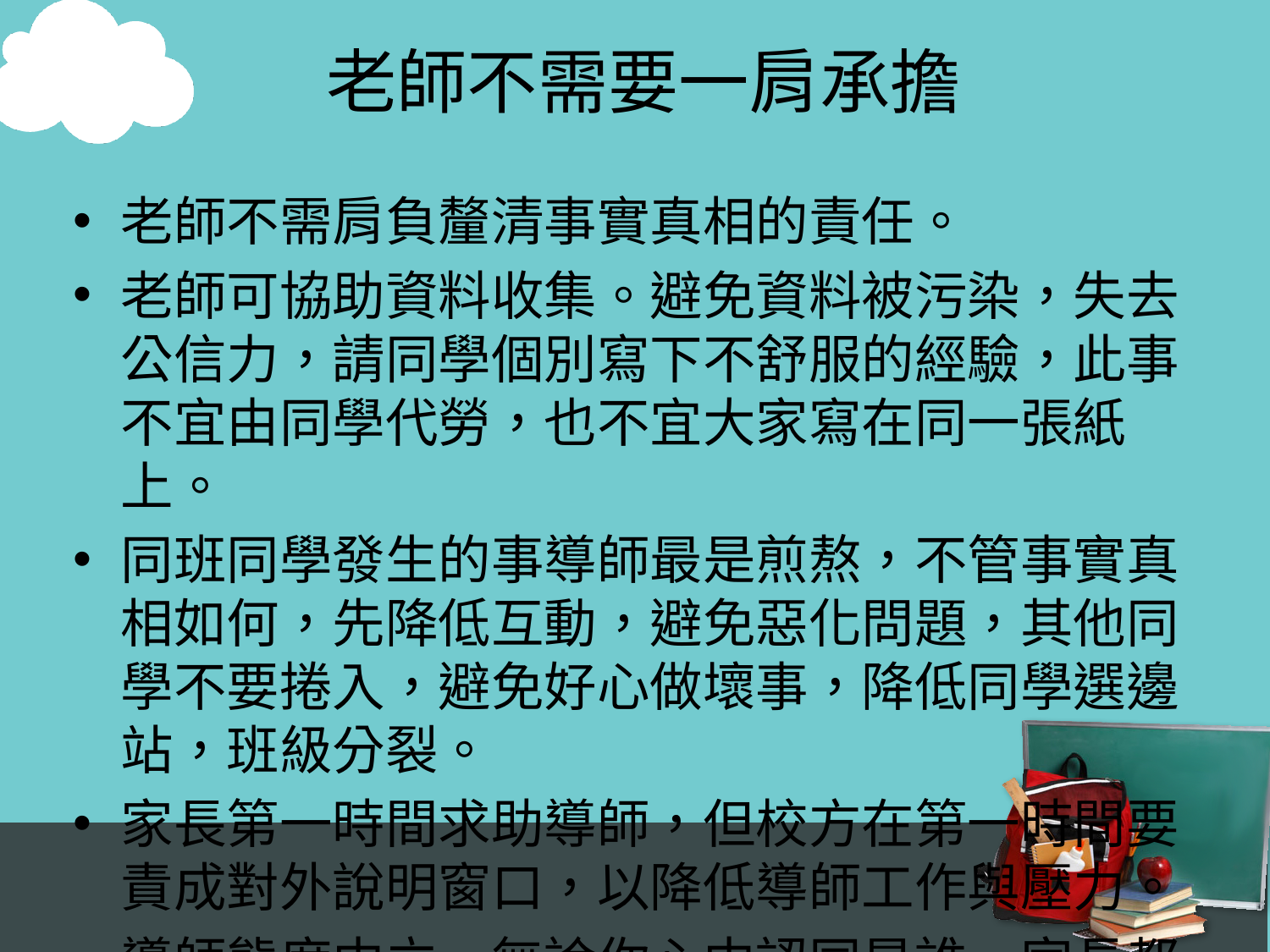

# 老師不需要一肩承擔
老師不需肩負釐清事實真相的責任。
老師可協助資料收集。避免資料被污染，失去公信力，請同學個別寫下不舒服的經驗，此事不宜由同學代勞，也不宜大家寫在同一張紙上。
同班同學發生的事導師最是煎熬，不管事實真相如何，先降低互動，避免惡化問題，其他同學不要捲入，避免好心做壞事，降低同學選邊站，班級分裂。
家長第一時間求助導師，但校方在第一時間要責成對外說明窗口，以降低導師工作與壓力。
導師態度中立，無論你心中認同是誰，家長都在注意老師態度是否偏頗。